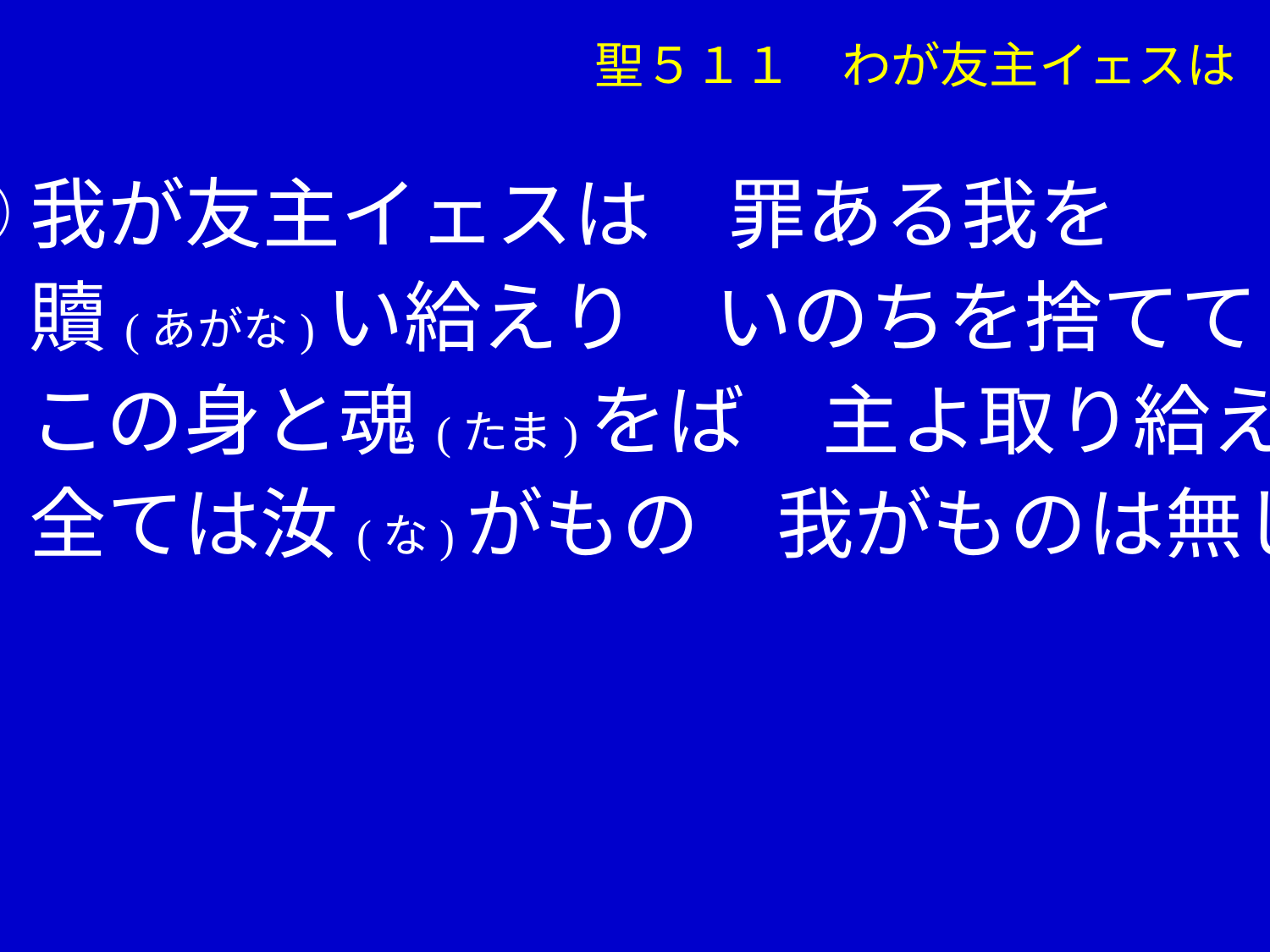

聖５１１　わが友主イェスは
②我が友主イェスは　罪ある我を
　 贖(あがな)い給えり　いのちを捨てて
　 この身と魂(たま)をば　主よ取り給え
　 全ては汝(な)がもの　我がものは無し